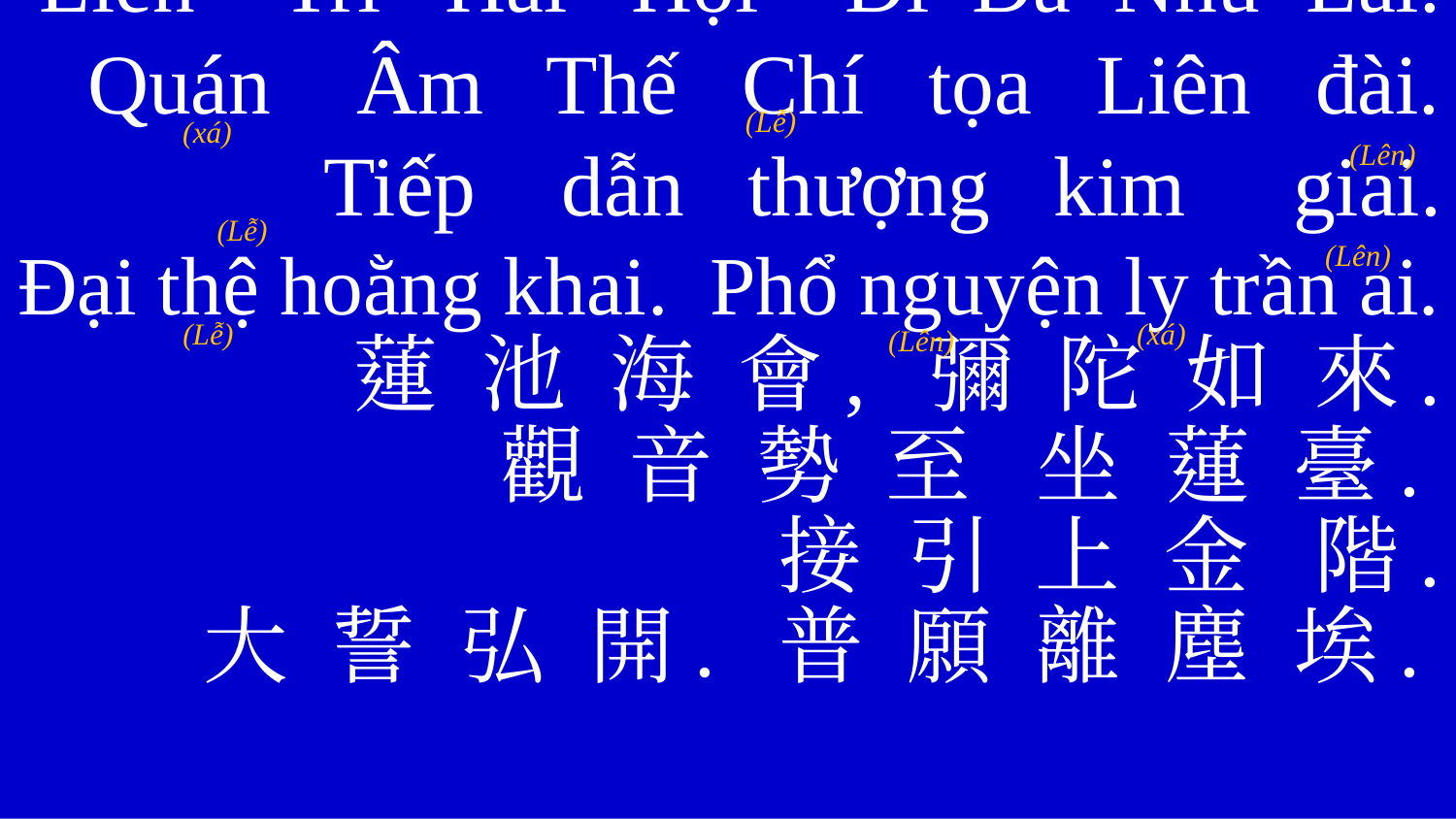

LIÊN TRÌ TÁN  -  蓮 池 讚
Liên    Trì   Hải   Hội    Di  Đà  Như  Lai.
Quán    Âm   Thế   Chí   tọa   Liên   đài.
Tiếp    dẫn   thượng   kim     giai.
Đại thệ hoằng khai.  Phổ nguyện ly trần ai.
蓮  池  海  會,  彌  陀  如  來.
觀  音  勢  至   坐  蓮  臺.
接  引  上  金   階.
大  誓  弘  開.  普  願  離  塵  埃.

(Lễ)
(xá)
(Lên)
(Lễ)
(Lên)
(Lễ)
(xá)
(Lên)